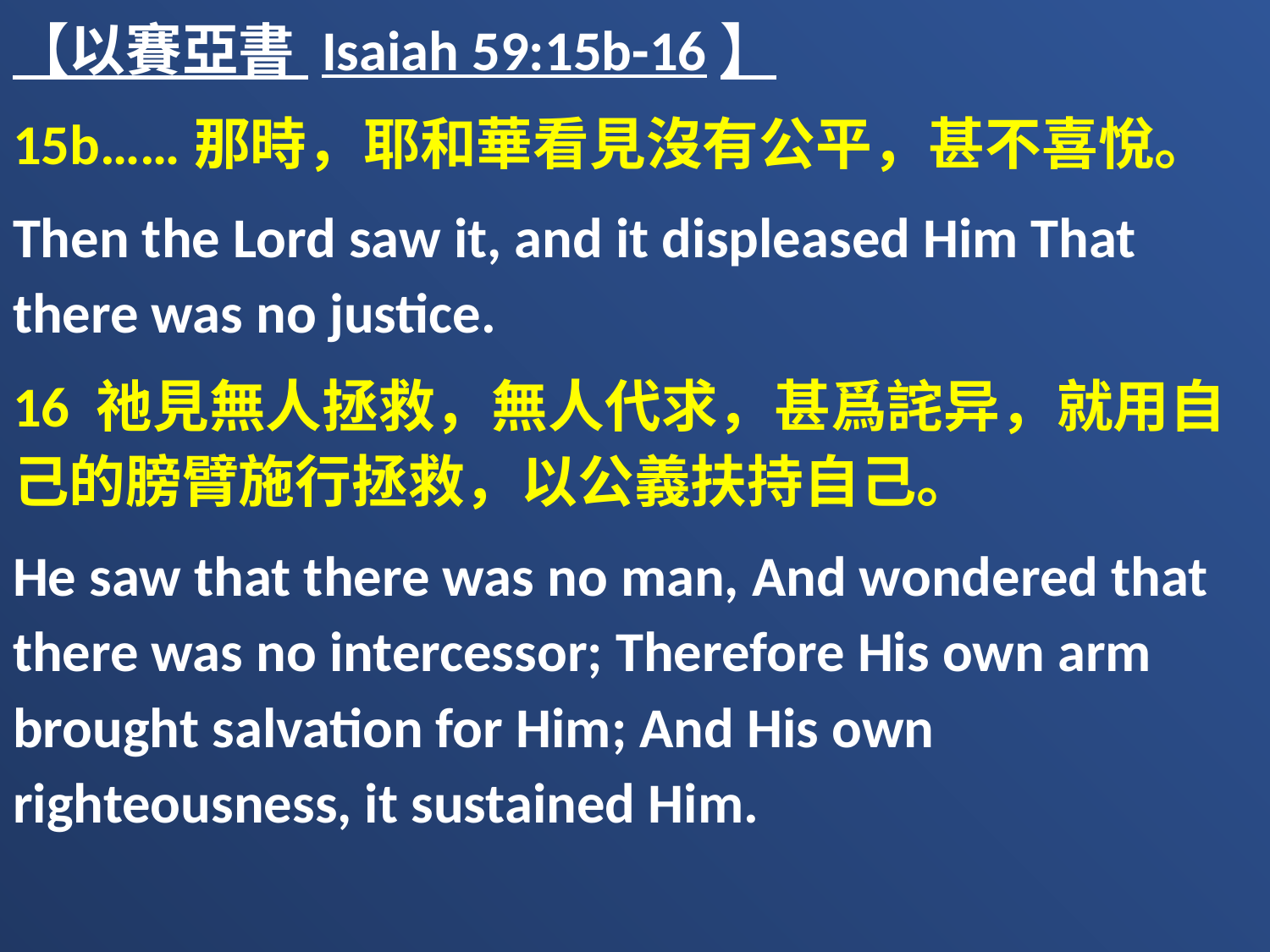

【以賽亞書 Isaiah 59:15b-16】
15b……那時，耶和華看見沒有公平，甚不喜悅。
Then the Lord saw it, and it displeased Him That there was no justice.
16 祂見無人拯救，無人代求，甚爲詫异，就用自己的膀臂施行拯救，以公義扶持自己。
He saw that there was no man, And wondered that there was no intercessor; Therefore His own arm brought salvation for Him; And His own righteousness, it sustained Him.